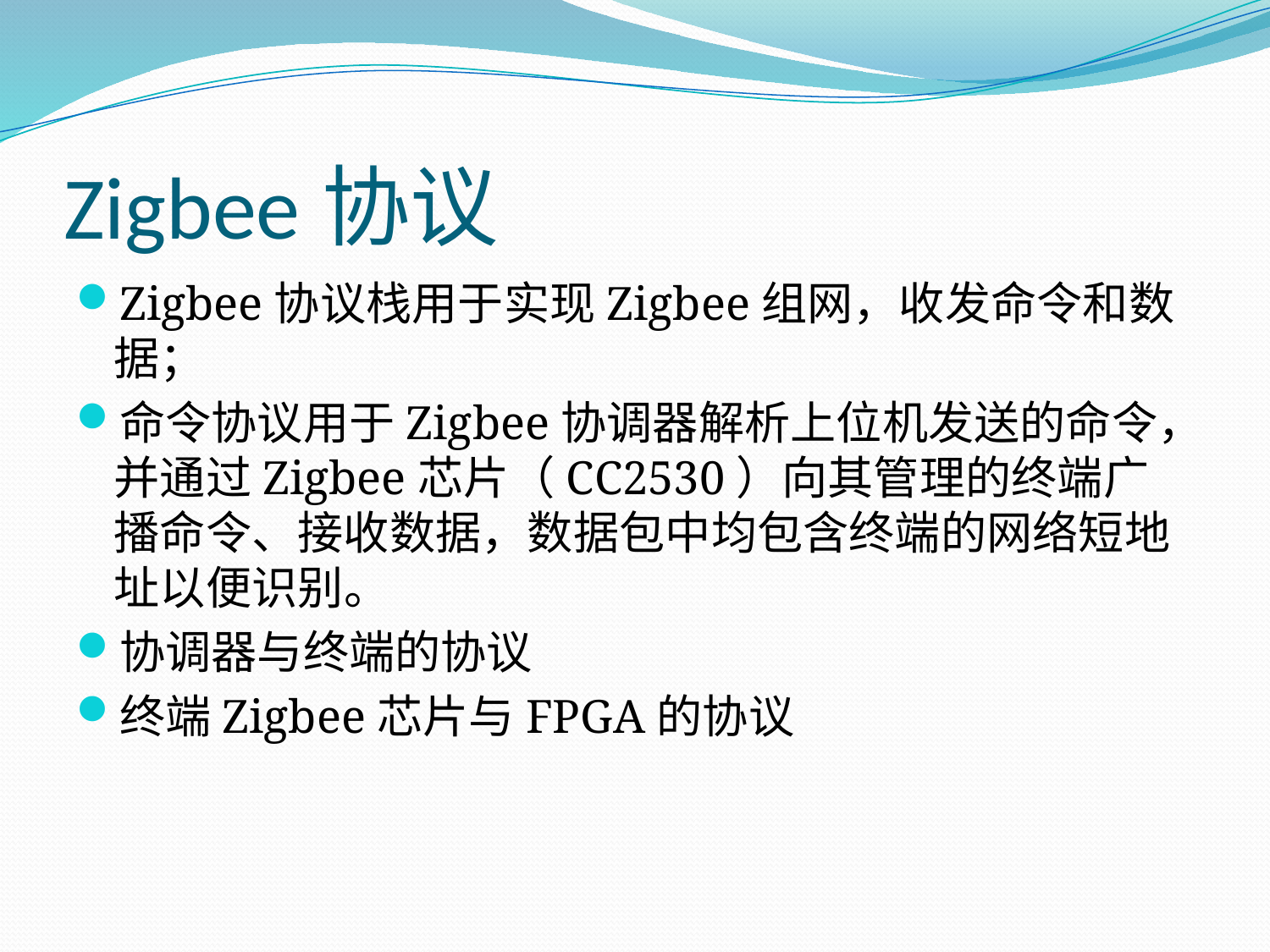

# Zigbee协议
Zigbee协议栈用于实现Zigbee组网，收发命令和数据；
命令协议用于Zigbee协调器解析上位机发送的命令，并通过Zigbee芯片（CC2530）向其管理的终端广播命令、接收数据，数据包中均包含终端的网络短地址以便识别。
协调器与终端的协议
终端Zigbee芯片与FPGA的协议